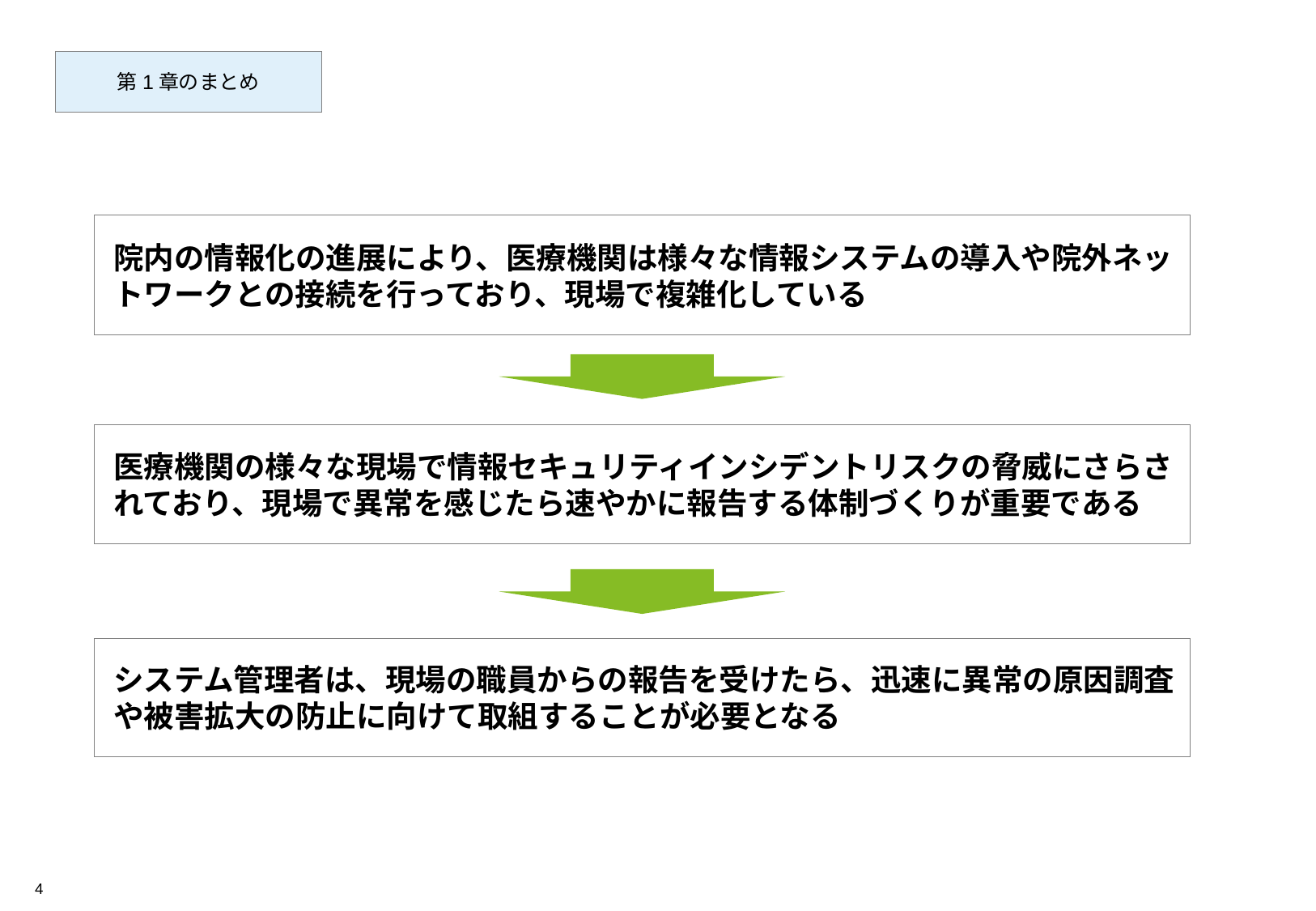

第1章のまとめ
院内の情報化の進展により、医療機関は様々な情報システムの導入や院外ネットワークとの接続を行っており、現場で複雑化している

医療機関の様々な現場で情報セキュリティインシデントリスクの脅威にさらされており、現場で異常を感じたら速やかに報告する体制づくりが重要である

システム管理者は、現場の職員からの報告を受けたら、迅速に異常の原因調査や被害拡大の防止に向けて取組することが必要となる
4